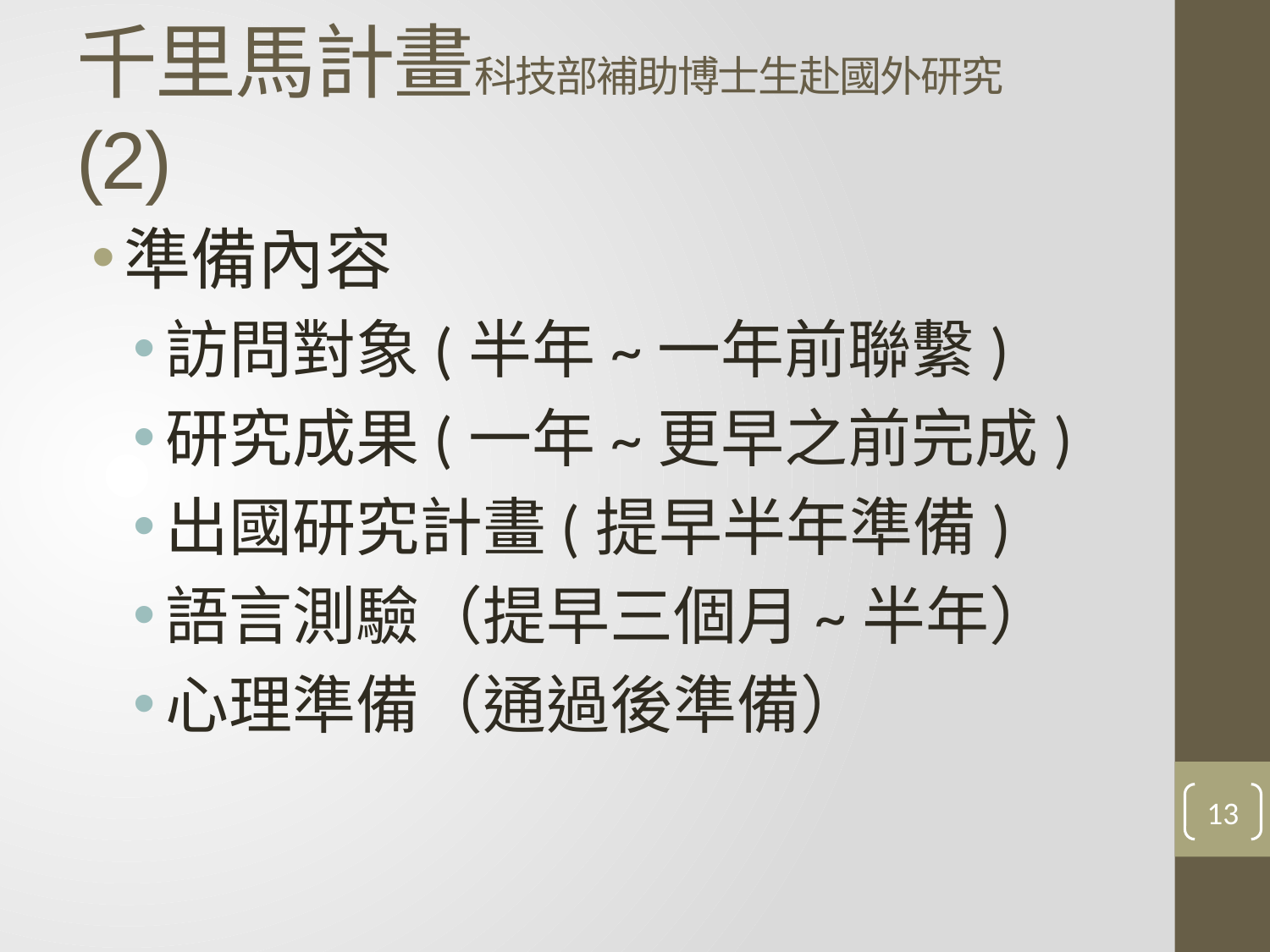

# 千里馬計畫科技部補助博士生赴國外研究(2)
準備內容
訪問對象(半年~一年前聯繫)
研究成果(一年~更早之前完成)
出國研究計畫(提早半年準備)
語言測驗（提早三個月~半年）
心理準備（通過後準備）
13